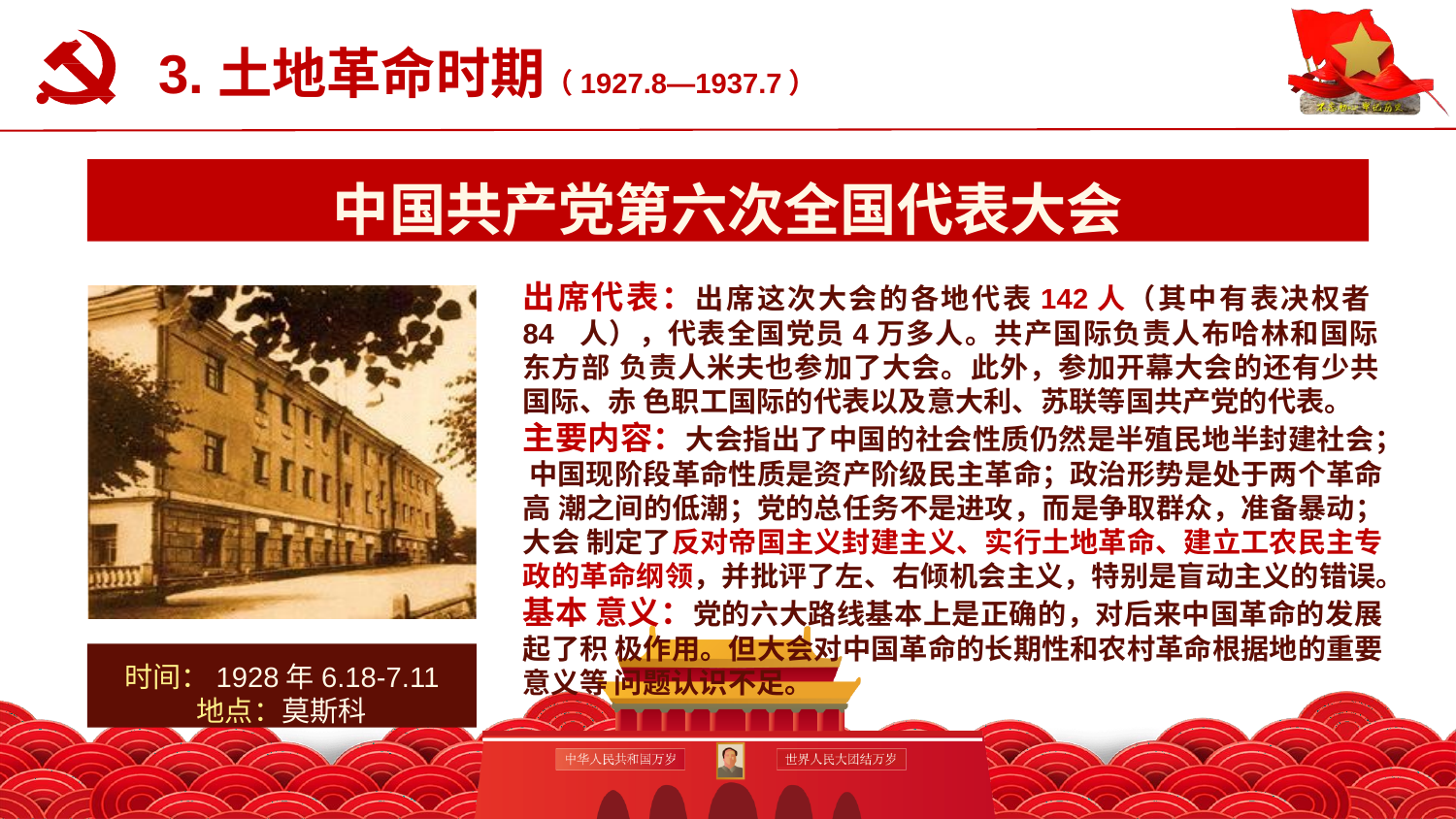

# 3.土地革命时期（1927.8—1937.7）
认真学习党史新中国史

中国共产党第六次全国代表大会
出席代表：出席这次大会的各地代表142人（其中有表决权者84  人），代表全国党员4万多人。共产国际负责人布哈林和国际东方部 负责人米夫也参加了大会。此外，参加开幕大会的还有少共国际、赤 色职工国际的代表以及意大利、苏联等国共产党的代表。
主要内容：大会指出了中国的社会性质仍然是半殖民地半封建社会；  中国现阶段革命性质是资产阶级民主革命；政治形势是处于两个革命高 潮之间的低潮；党的总任务不是进攻，而是争取群众，准备暴动；大会 制定了反对帝国主义封建主义、实行土地革命、建立工农民主专政的革命纲领，并批评了左、右倾机会主义，特别是盲动主义的错误。基本 意义：党的六大路线基本上是正确的，对后来中国革命的发展 起了积 极作用。但大会对中国革命的长期性和农村革命根据地的重要意义等 问题认识不足。

时间：1928年6.18-7.11
地点：莫斯科